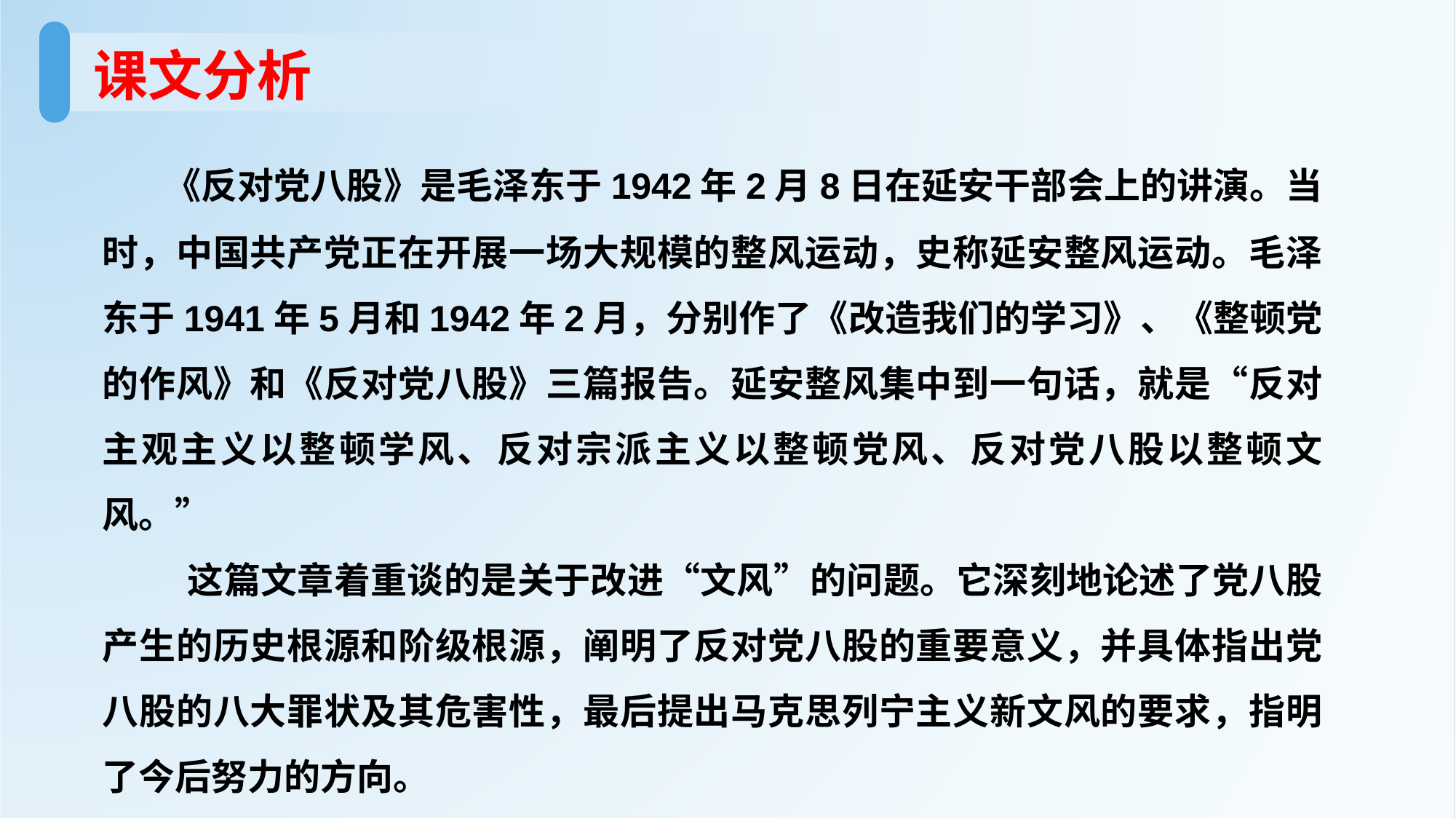

课文分析
 《反对党八股》是毛泽东于1942年2月8日在延安干部会上的讲演。当时，中国共产党正在开展一场大规模的整风运动，史称延安整风运动。毛泽东于1941年5月和1942年2月，分别作了《改造我们的学习》、《整顿党的作风》和《反对党八股》三篇报告。延安整风集中到一句话，就是“反对主观主义以整顿学风、反对宗派主义以整顿党风、反对党八股以整顿文风。”
    这篇文章着重谈的是关于改进“文风”的问题。它深刻地论述了党八股产生的历史根源和阶级根源，阐明了反对党八股的重要意义，并具体指出党八股的八大罪状及其危害性，最后提出马克思列宁主义新文风的要求，指明了今后努力的方向。